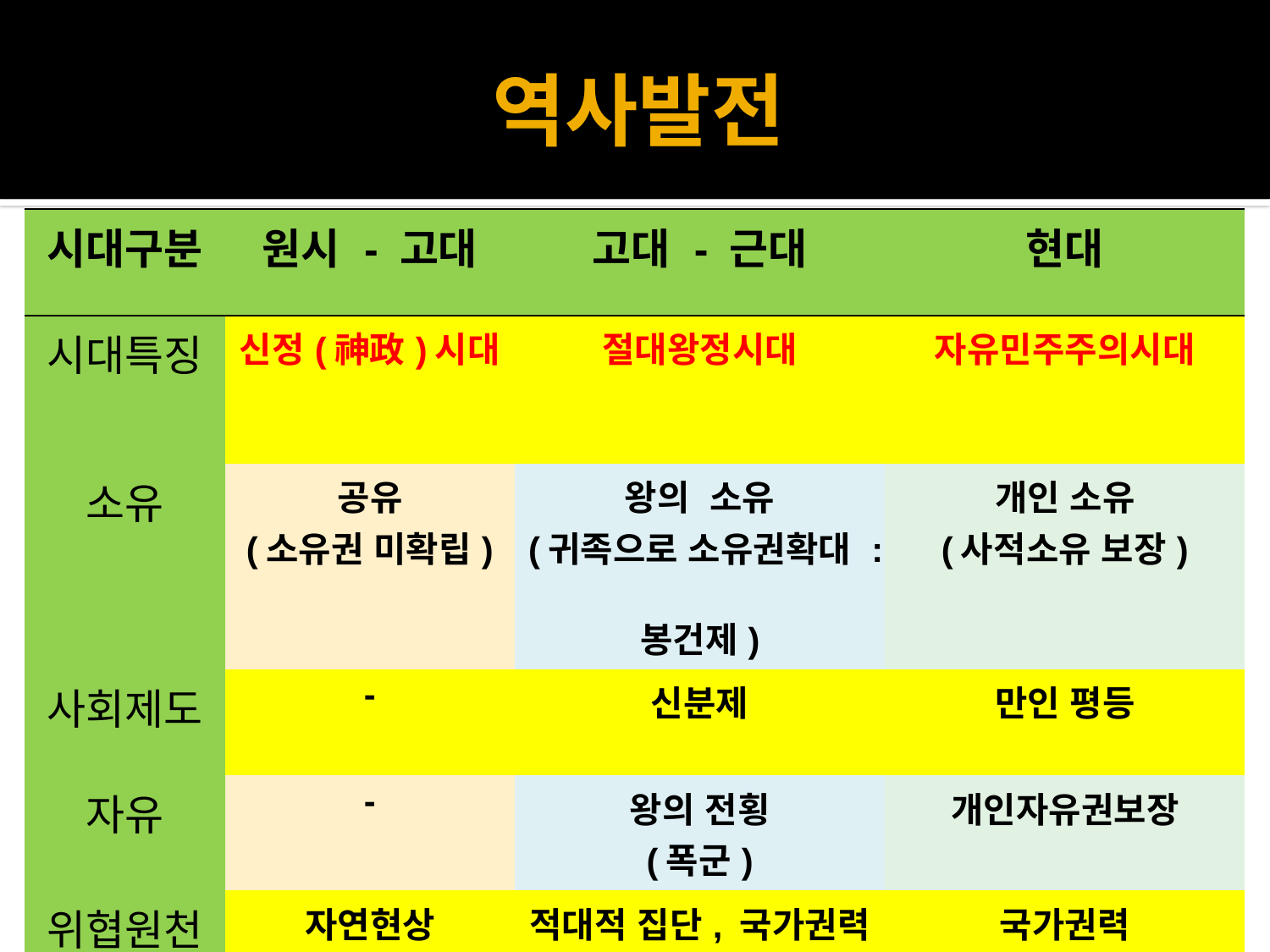

# 역사발전
| 시대구분 | 원시 - 고대 | 고대 - 근대 | 현대 |
| --- | --- | --- | --- |
| 시대특징 | 신정(神政)시대 | 절대왕정시대 | 자유민주주의시대 |
| 소유 | 공유 (소유권 미확립) | 왕의 소유 (귀족으로 소유권확대 : 봉건제) | 개인 소유 (사적소유 보장) |
| 사회제도 | - | 신분제 | 만인 평등 |
| 자유 | - | 왕의 전횡 (폭군) | 개인자유권보장 |
| 위협원천 | 자연현상 | 적대적 집단, 국가권력 | 국가권력 |